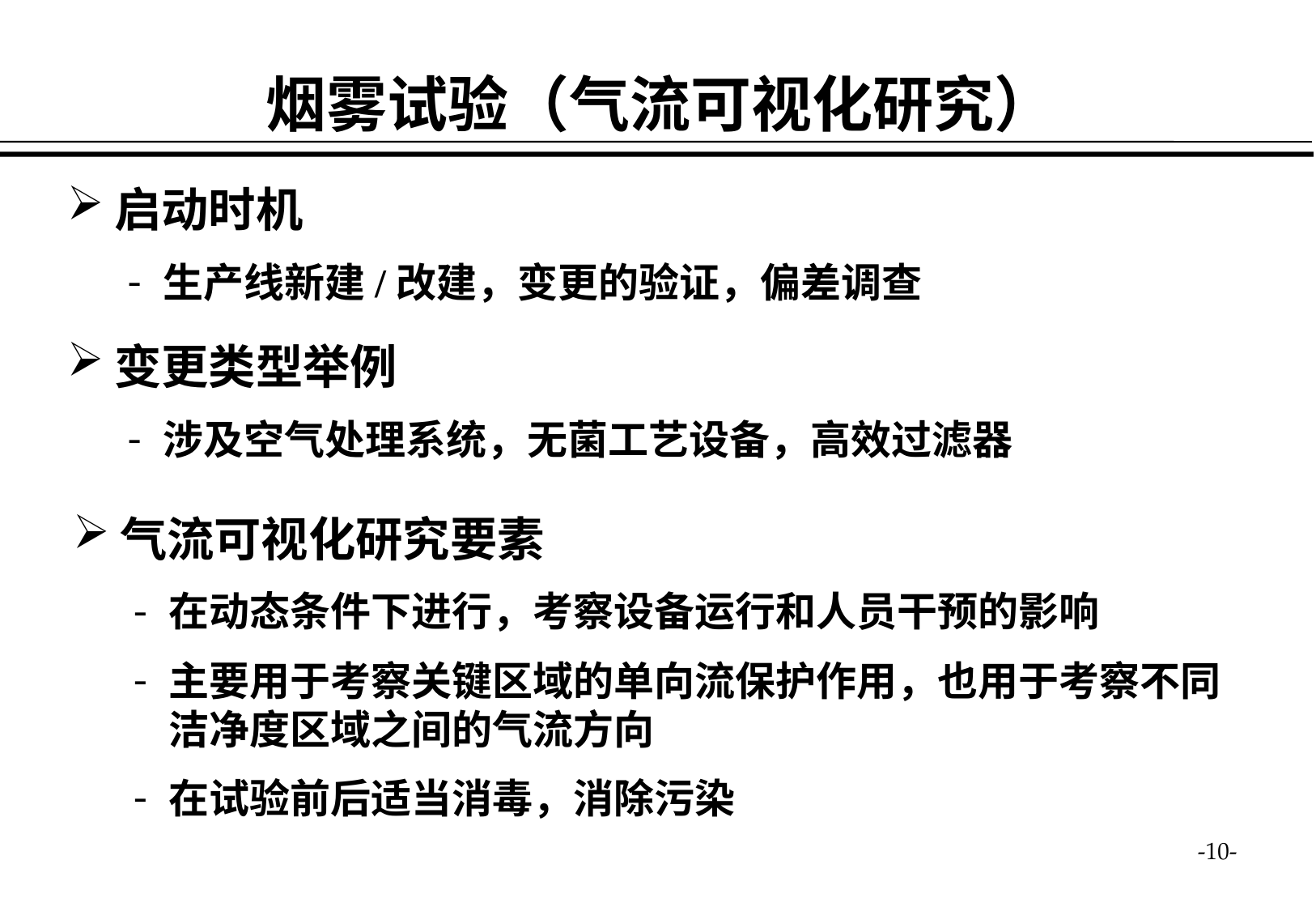

烟雾试验（气流可视化研究）
启动时机
生产线新建/改建，变更的验证，偏差调查
变更类型举例
涉及空气处理系统，无菌工艺设备，高效过滤器
气流可视化研究要素
在动态条件下进行，考察设备运行和人员干预的影响
主要用于考察关键区域的单向流保护作用，也用于考察不同洁净度区域之间的气流方向
在试验前后适当消毒，消除污染
-10-